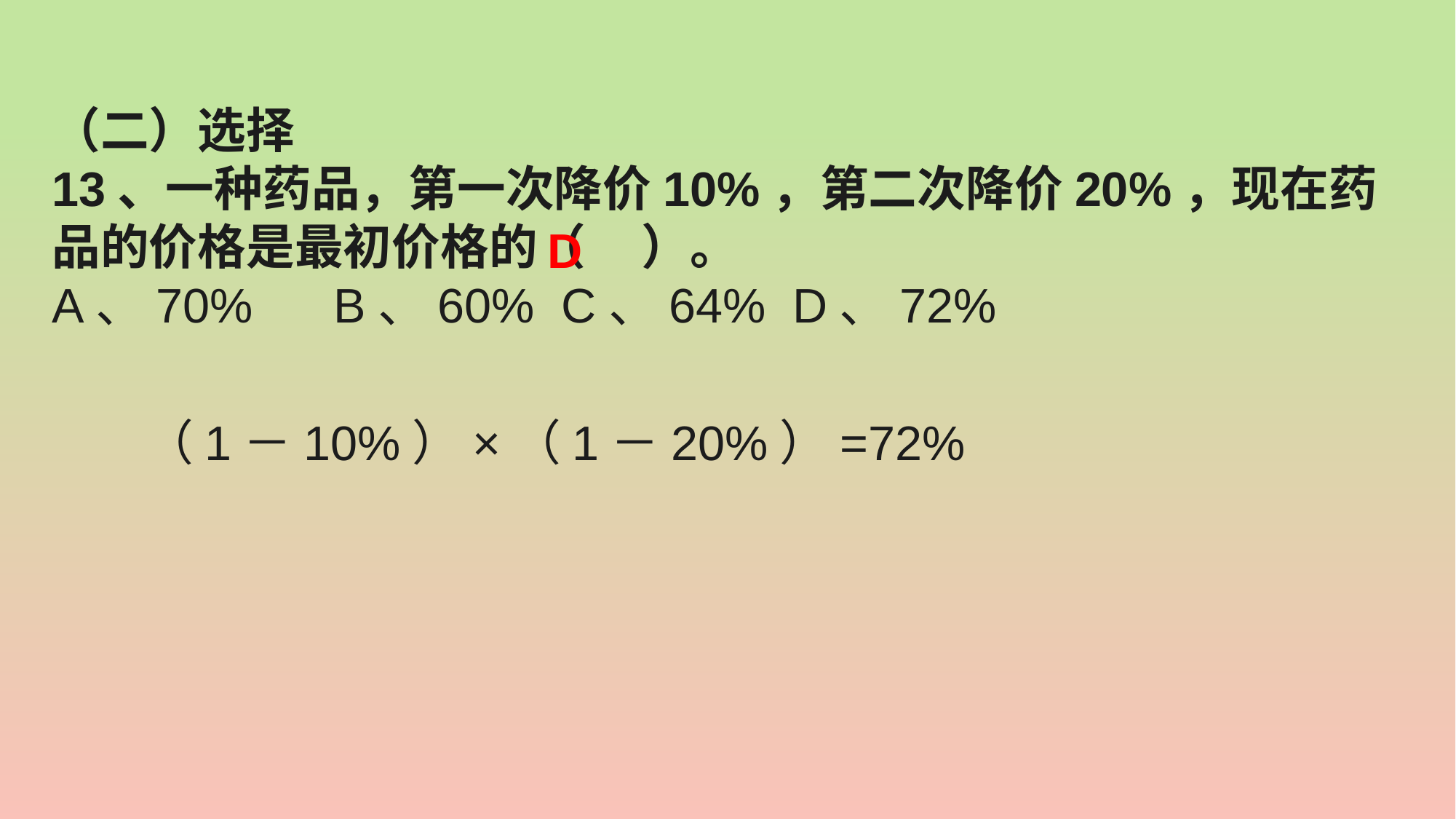

（二）选择
13、一种药品，第一次降价10%，第二次降价20%，现在药品的价格是最初价格的（     ）。
A、70%      B、60%  C、64%  D、72%
D
 （1－10%）×（1－20%）=72%